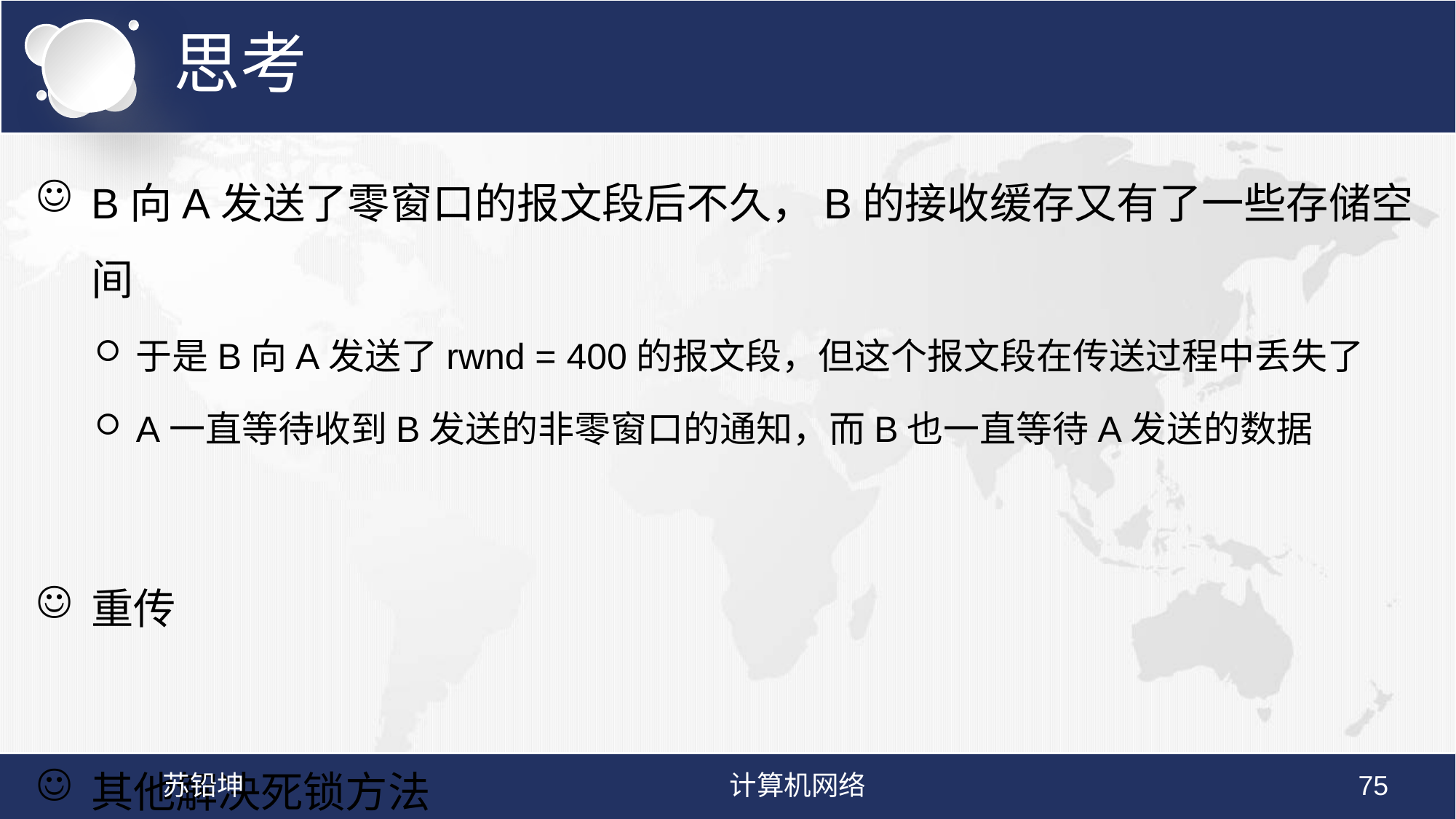

# 思考

B向A发送了零窗口的报文段后不久，B的接收缓存又有了一些存储空间
于是B向A发送了rwnd = 400的报文段，但这个报文段在传送过程中丢失了
A一直等待收到B发送的非零窗口的通知，而B也一直等待A发送的数据

重传

其他解决死锁方法

苏铅坤
计算机网络
75